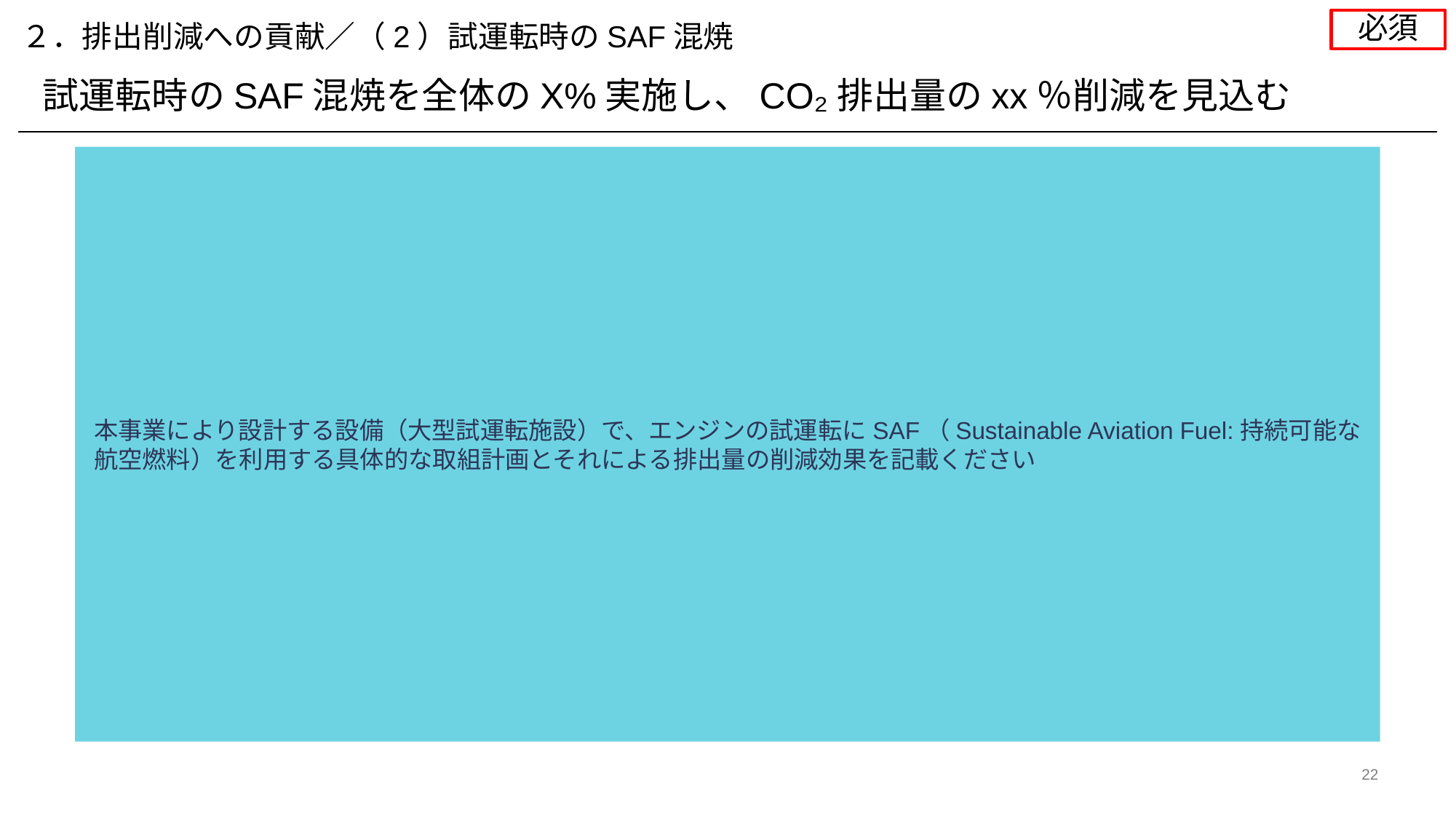

必須
２．排出削減への貢献／（2）試運転時のSAF混焼
試運転時のSAF混焼を全体のX%実施し、CO₂排出量のxx％削減を見込む
本事業により設計する設備（大型試運転施設）で、エンジンの試運転にSAF（Sustainable Aviation Fuel:持続可能な航空燃料）を利用する具体的な取組計画とそれによる排出量の削減効果を記載ください